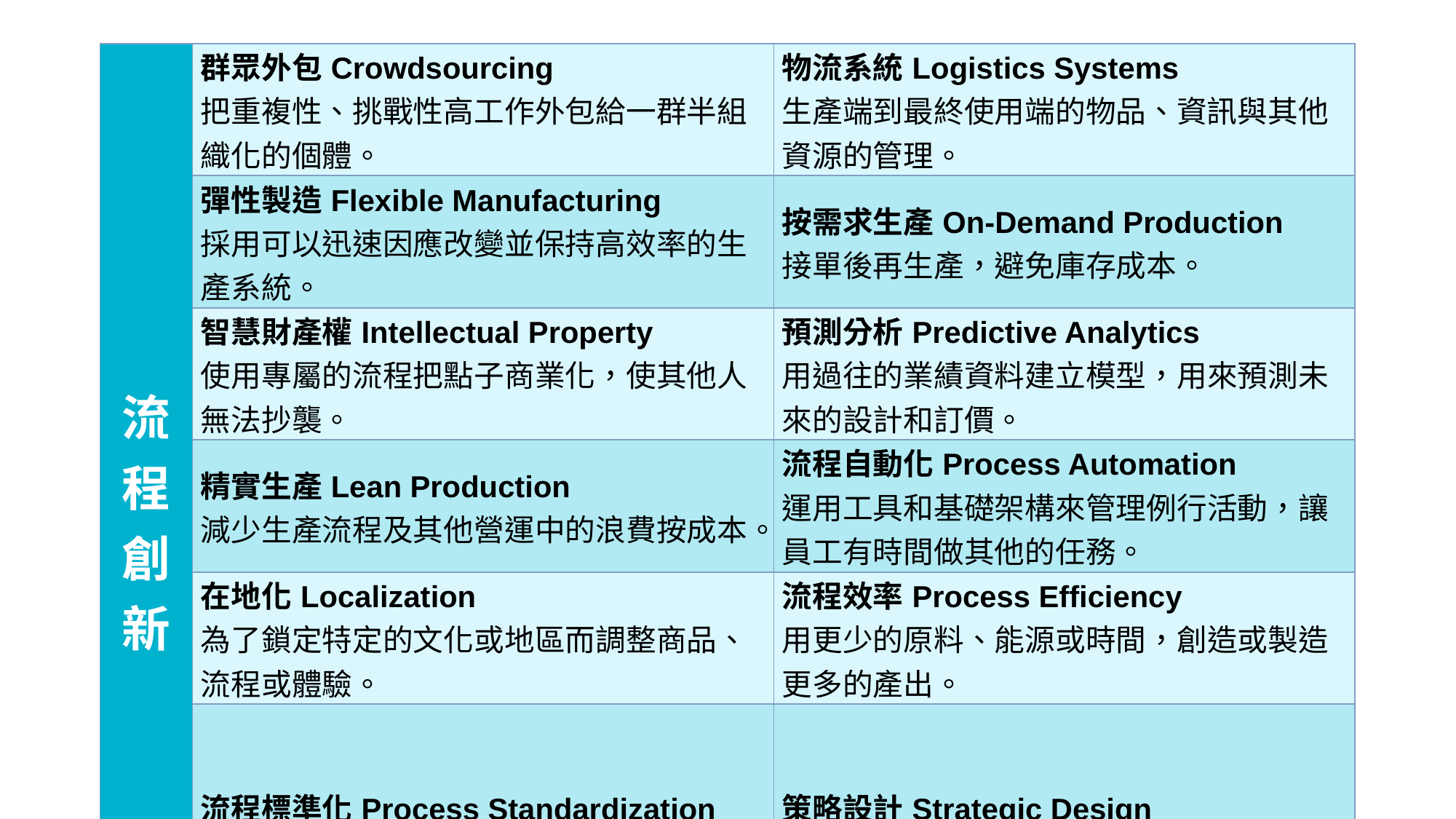

#
| 流程創新 | 群眾外包Crowdsourcing 把重複性、挑戰性高工作外包給一群半組織化的個體。 | 物流系統Logistics Systems 生產端到最終使用端的物品、資訊與其他資源的管理。 |
| --- | --- | --- |
|  | 彈性製造Flexible Manufacturing 採用可以迅速因應改變並保持高效率的生產系統。 | 按需求生產On-Demand Production 接單後再生產，避免庫存成本。 |
|  | 智慧財產權Intellectual Property 使用專屬的流程把點子商業化，使其他人無法抄襲。 | 預測分析Predictive Analytics 用過往的業績資料建立模型，用來預測未來的設計和訂價。 |
|  | 精實生產Lean Production 減少生產流程及其他營運中的浪費按成本。 | 流程自動化Process Automation 運用工具和基礎架構來管理例行活動，讓員工有時間做其他的任務。 |
|  | 在地化Localization 為了鎖定特定的文化或地區而調整商品、流程或體驗。 | 流程效率Process Efficiency 用更少的原料、能源或時間，創造或製造更多的產出。 |
|  | 流程標準化Process Standardization 使用常見的產品、流程及政策，以減少複雜到、成本和錯誤。 | 策略設計Strategic Design 刻意顯示出公司在商品、品牌、體驗上保持一致。 |